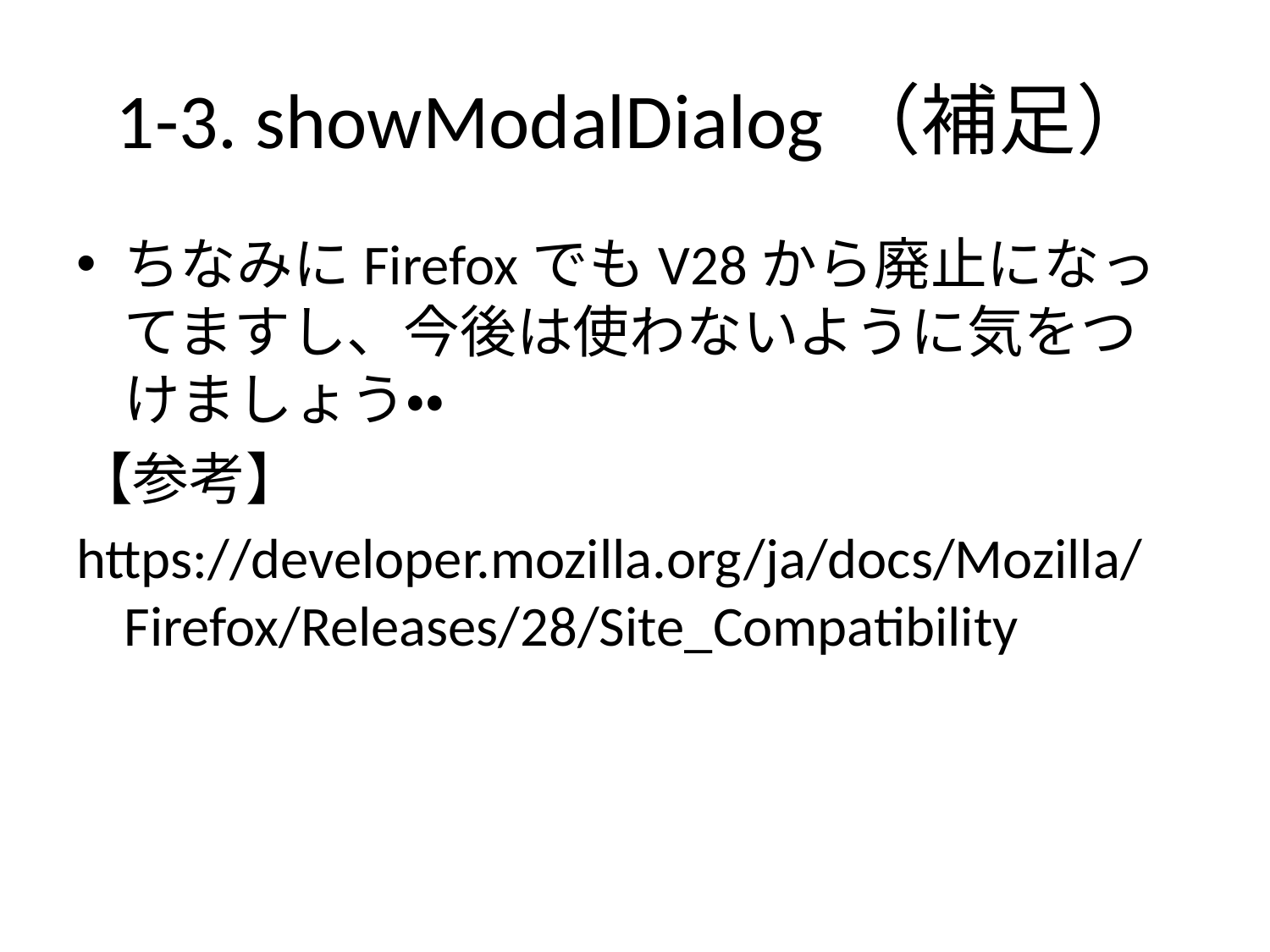

# 1-3. showModalDialog（補足）
ちなみにFirefoxでもV28から廃止になってますし、今後は使わないように気をつけましょう・・
【参考】
https://developer.mozilla.org/ja/docs/Mozilla/Firefox/Releases/28/Site_Compatibility